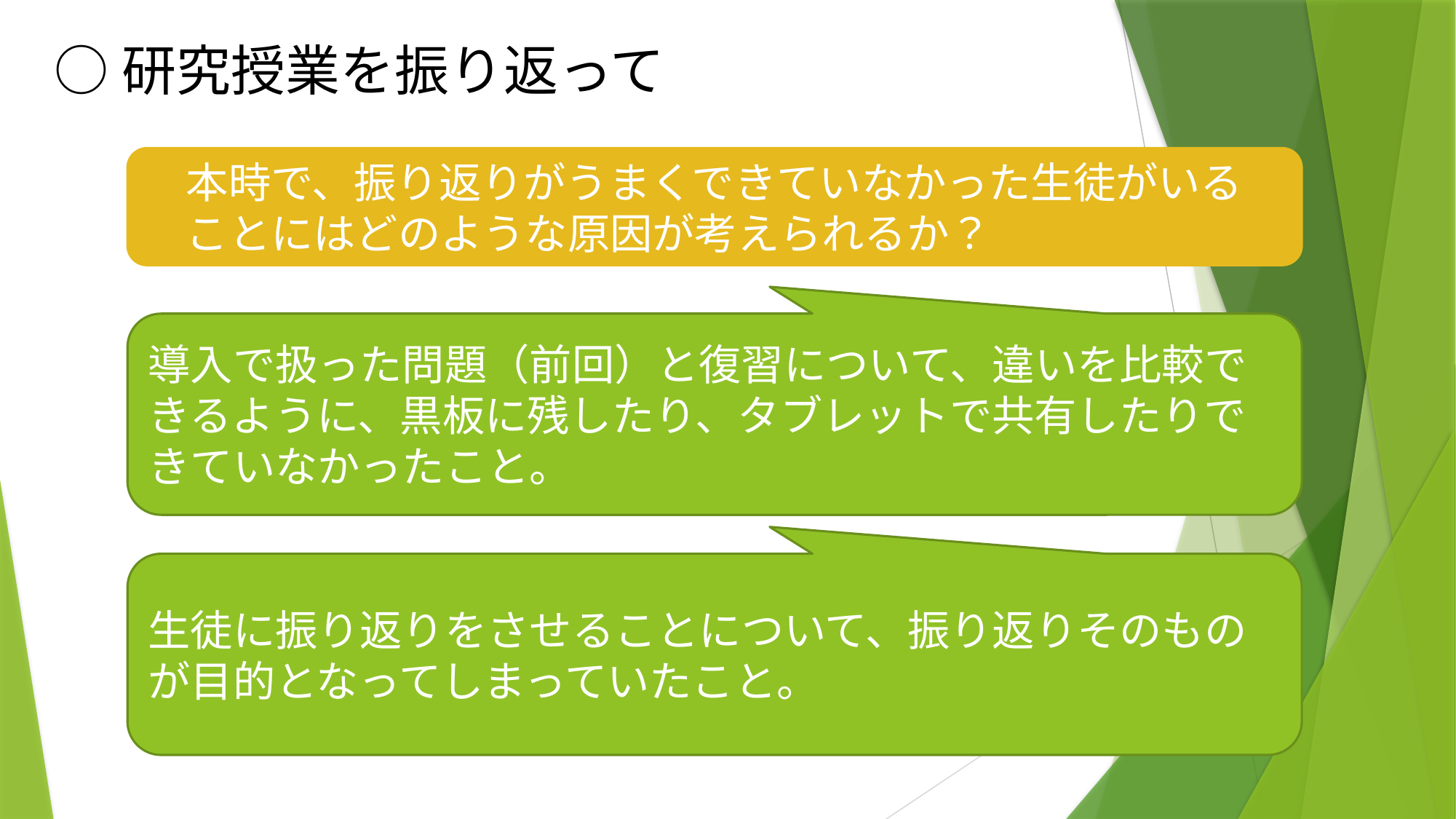

# ○研究授業を振り返って
　本時で、振り返りがうまくできていなかった生徒がいる
　ことにはどのような原因が考えられるか？
導入で扱った問題（前回）と復習について、違いを比較できるように、黒板に残したり、タブレットで共有したりできていなかったこと。
生徒に振り返りをさせることについて、振り返りそのものが目的となってしまっていたこと。